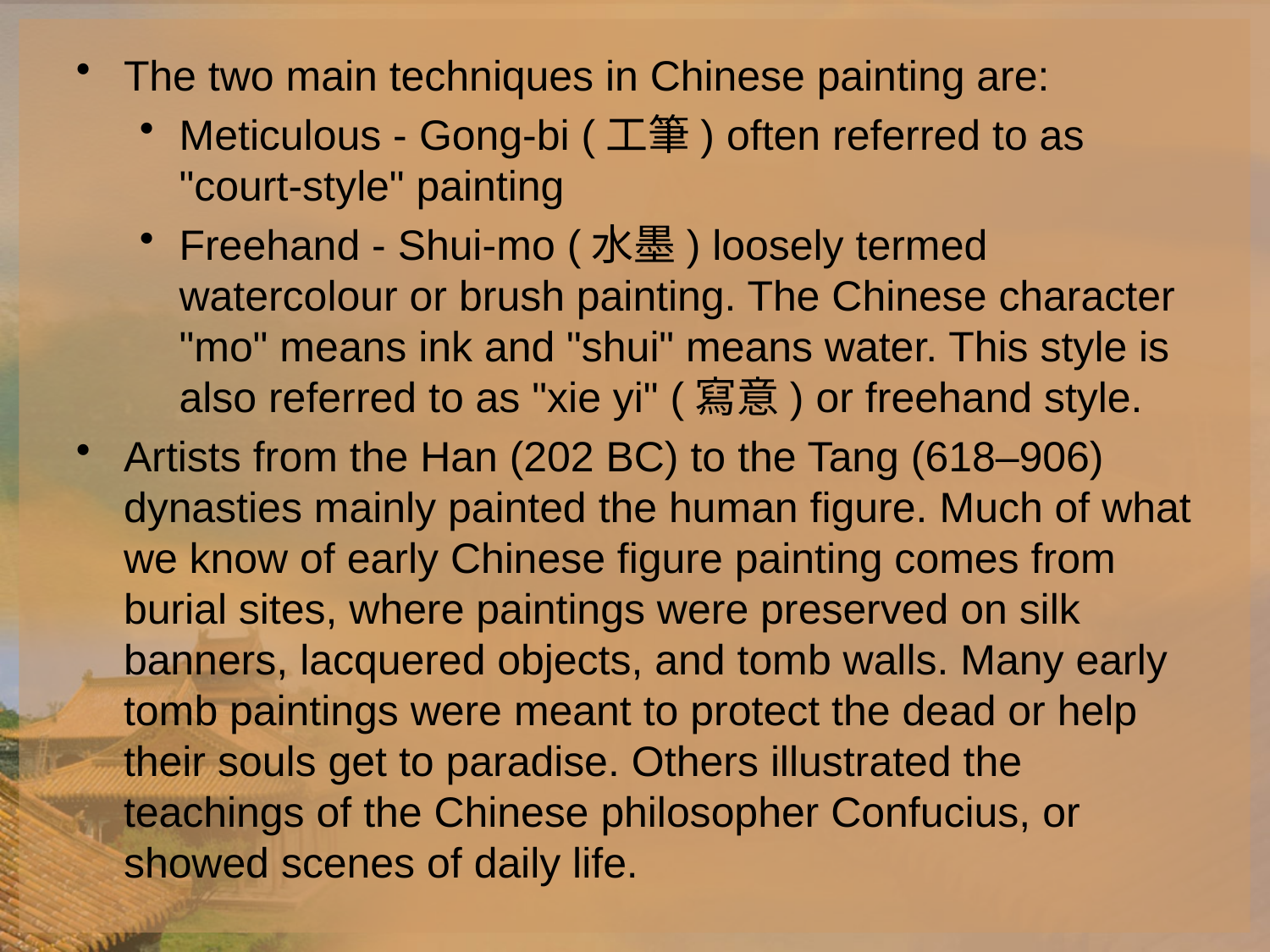

The two main techniques in Chinese painting are:
Meticulous - Gong-bi (工筆) often referred to as "court-style" painting
Freehand - Shui-mo (水墨) loosely termed watercolour or brush painting. The Chinese character "mo" means ink and "shui" means water. This style is also referred to as "xie yi" (寫意) or freehand style.
Artists from the Han (202 BC) to the Tang (618–906) dynasties mainly painted the human figure. Much of what we know of early Chinese figure painting comes from burial sites, where paintings were preserved on silk banners, lacquered objects, and tomb walls. Many early tomb paintings were meant to protect the dead or help their souls get to paradise. Others illustrated the teachings of the Chinese philosopher Confucius, or showed scenes of daily life.